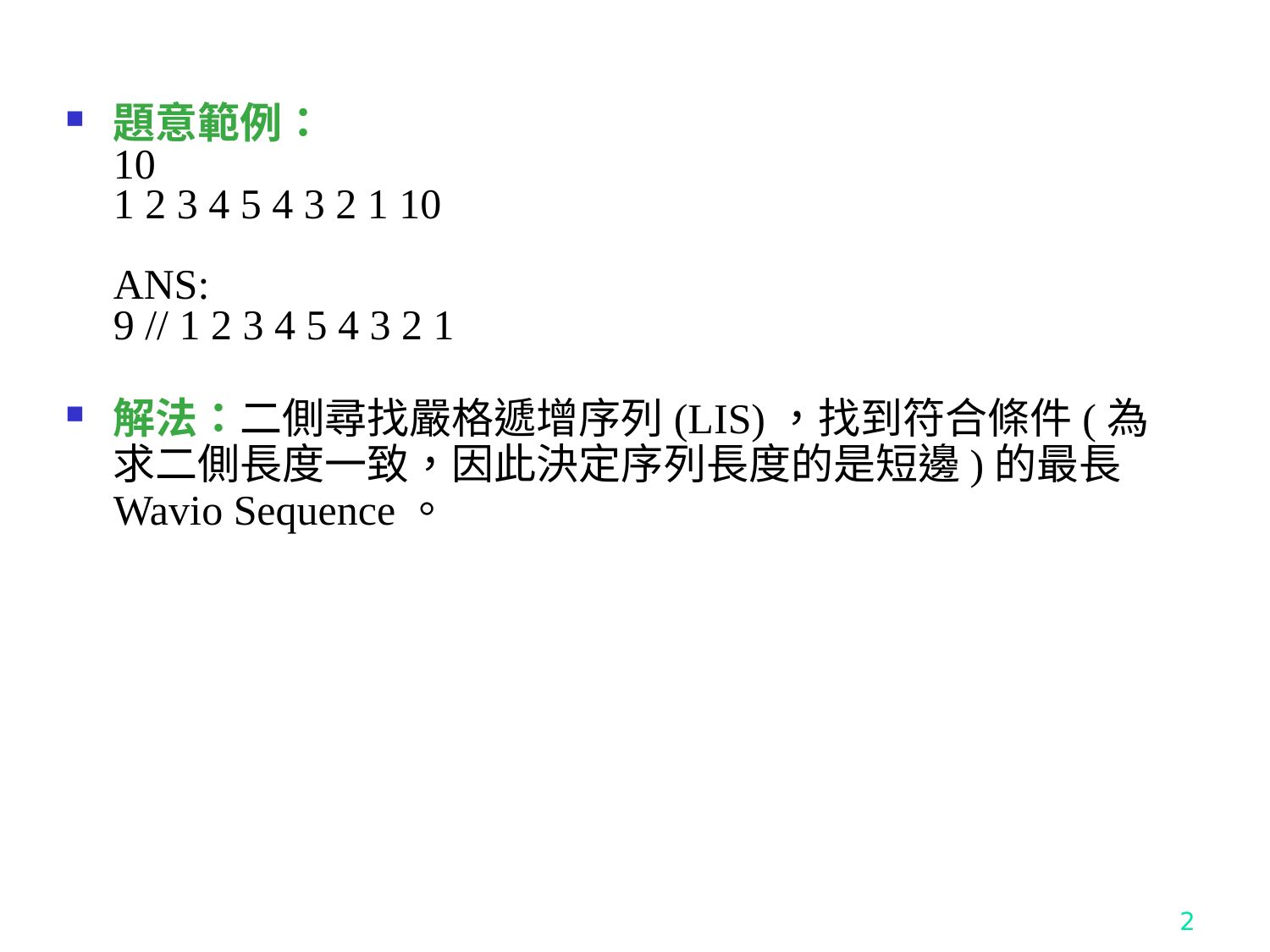

題意範例：
10
1 2 3 4 5 4 3 2 1 10

ANS:
9 // 1 2 3 4 5 4 3 2 1

解法：二側尋找嚴格遞增序列(LIS)，找到符合條件(為求二側長度一致，因此決定序列長度的是短邊)的最長Wavio Sequence。
2